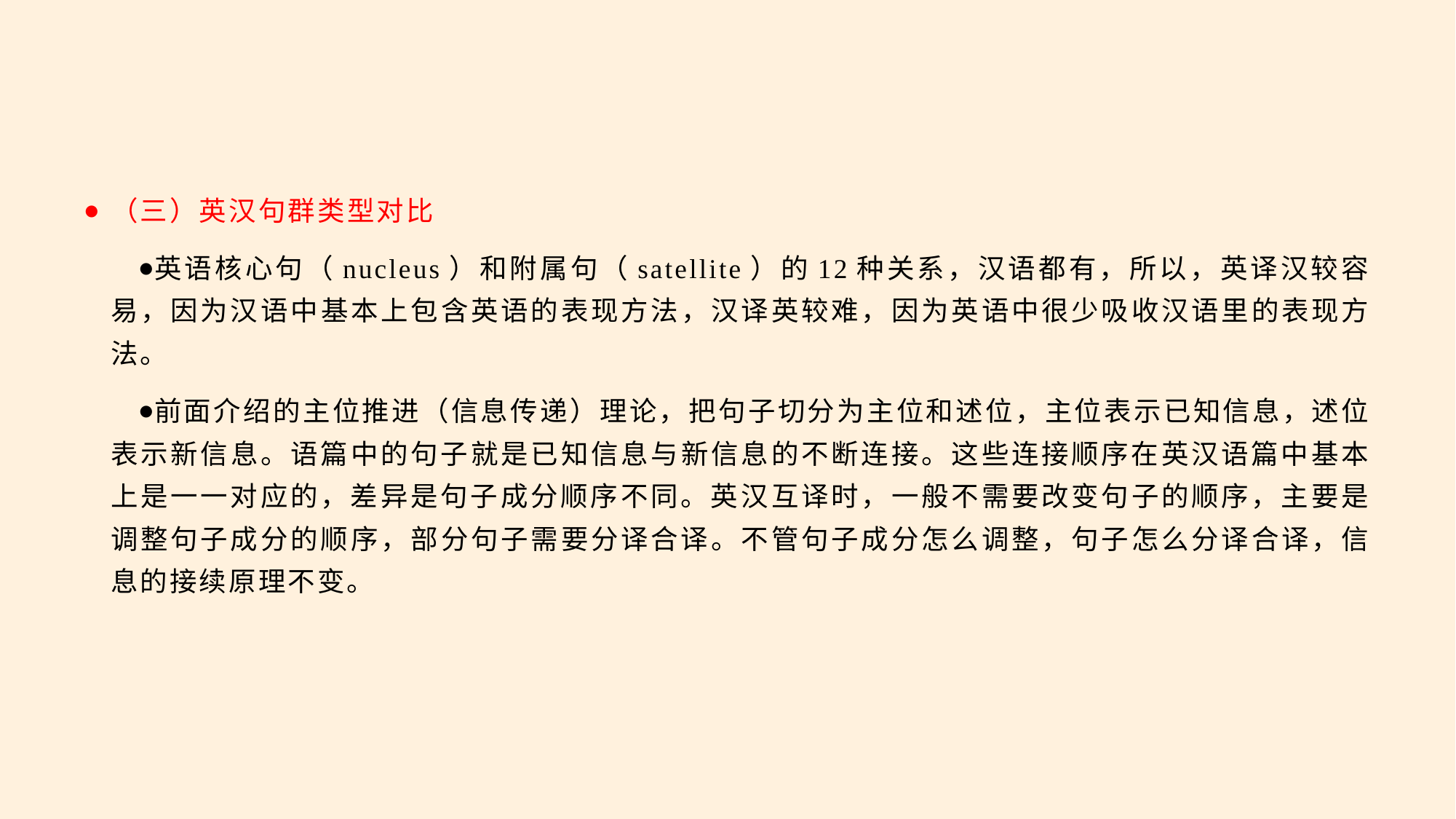

#
（三）英汉句群类型对比
英语核心句（nucleus）和附属句（satellite）的12种关系，汉语都有，所以，英译汉较容易，因为汉语中基本上包含英语的表现方法，汉译英较难，因为英语中很少吸收汉语里的表现方法。
前面介绍的主位推进（信息传递）理论，把句子切分为主位和述位，主位表示已知信息，述位表示新信息。语篇中的句子就是已知信息与新信息的不断连接。这些连接顺序在英汉语篇中基本上是一一对应的，差异是句子成分顺序不同。英汉互译时，一般不需要改变句子的顺序，主要是调整句子成分的顺序，部分句子需要分译合译。不管句子成分怎么调整，句子怎么分译合译，信息的接续原理不变。